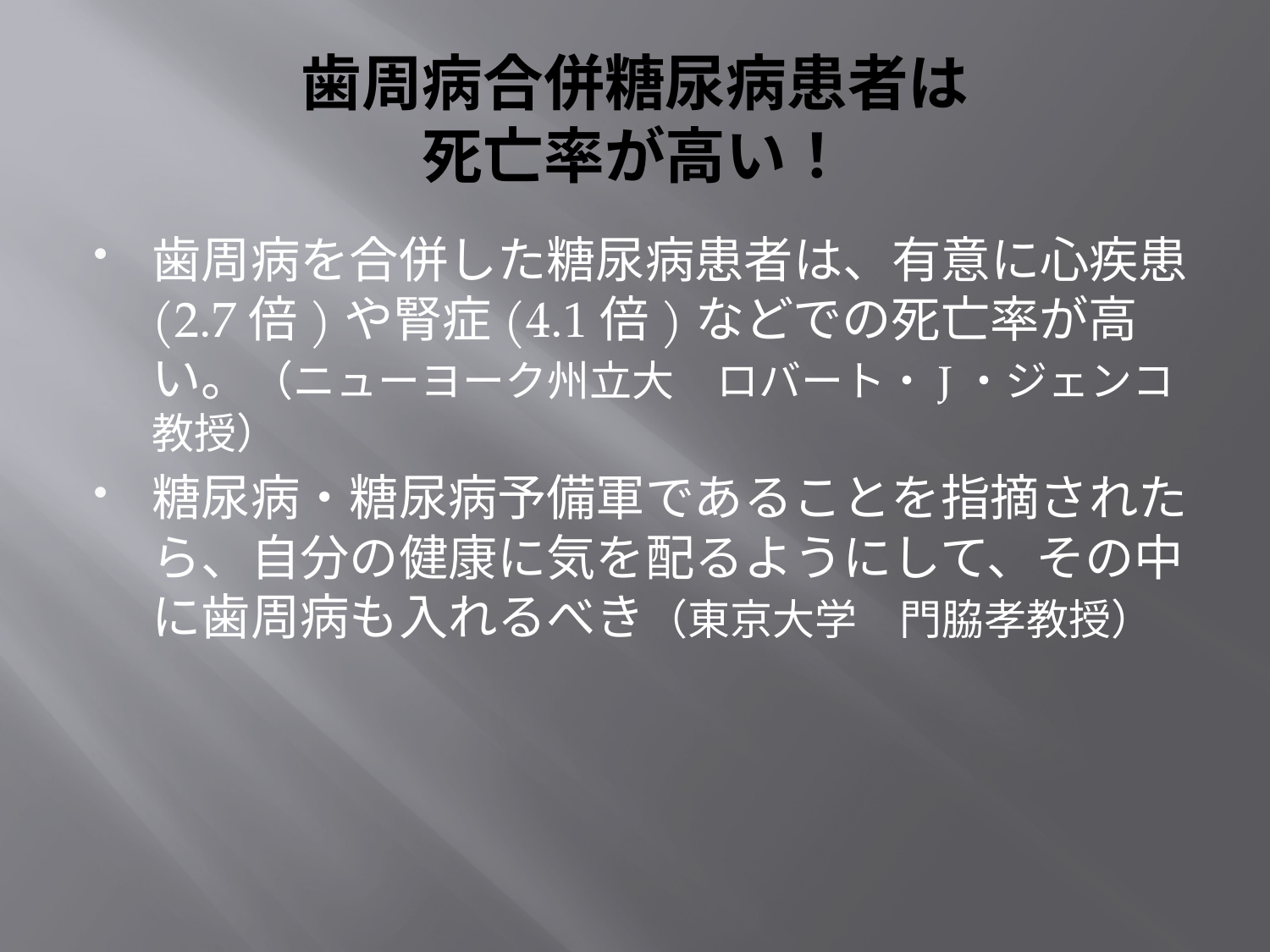

# 歯周病合併糖尿病患者は 死亡率が高い！
歯周病を合併した糖尿病患者は、有意に心疾患(2.7倍)や腎症(4.1倍)などでの死亡率が高い。（ニューヨーク州立大　ロバート・J・ジェンコ教授）
糖尿病・糖尿病予備軍であることを指摘されたら、自分の健康に気を配るようにして、その中に歯周病も入れるべき（東京大学　門脇孝教授）